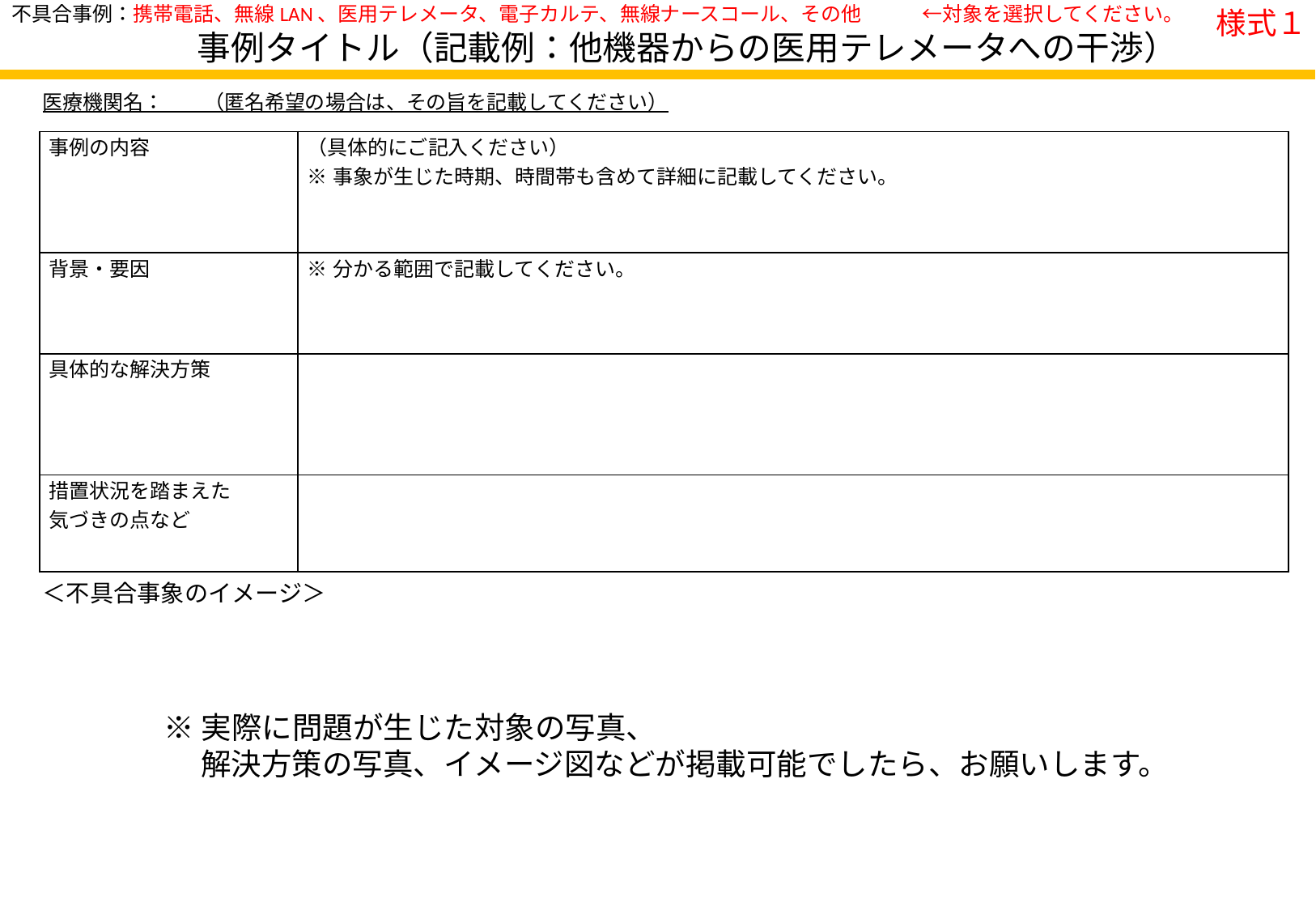

不具合事例：携帯電話、無線LAN、医用テレメータ、電子カルテ、無線ナースコール、その他　　　←対象を選択してください。
様式１
事例タイトル（記載例：他機器からの医用テレメータへの干渉）
医療機関名：　　（匿名希望の場合は、その旨を記載してください）
| 事例の内容 | （具体的にご記入ください） ※事象が生じた時期、時間帯も含めて詳細に記載してください。 |
| --- | --- |
| 背景・要因 | ※分かる範囲で記載してください。 |
| 具体的な解決方策 |  |
| 措置状況を踏まえた 気づきの点など |  |
＜不具合事象のイメージ＞
※実際に問題が生じた対象の写真、
　 解決方策の写真、イメージ図などが掲載可能でしたら、お願いします。